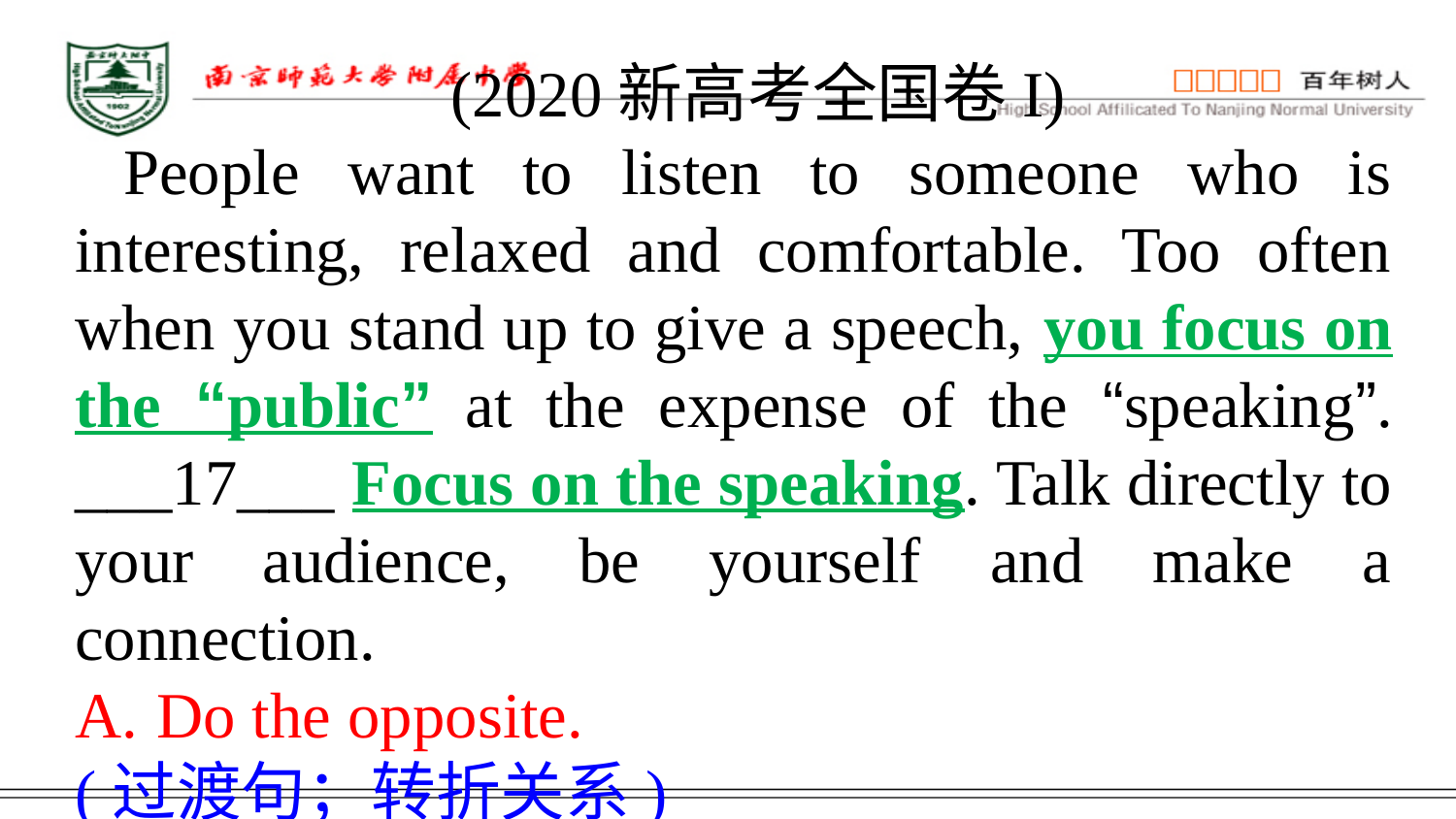

(2020新高考全国卷I)
People want to listen to someone who is interesting, relaxed and comfortable. Too often when you stand up to give a speech, you focus on the “public” at the expense of the “speaking”. ___17___ Focus on the speaking. Talk directly to your audience, be yourself and make a connection.
Do the opposite.
(过渡句；转折关系)